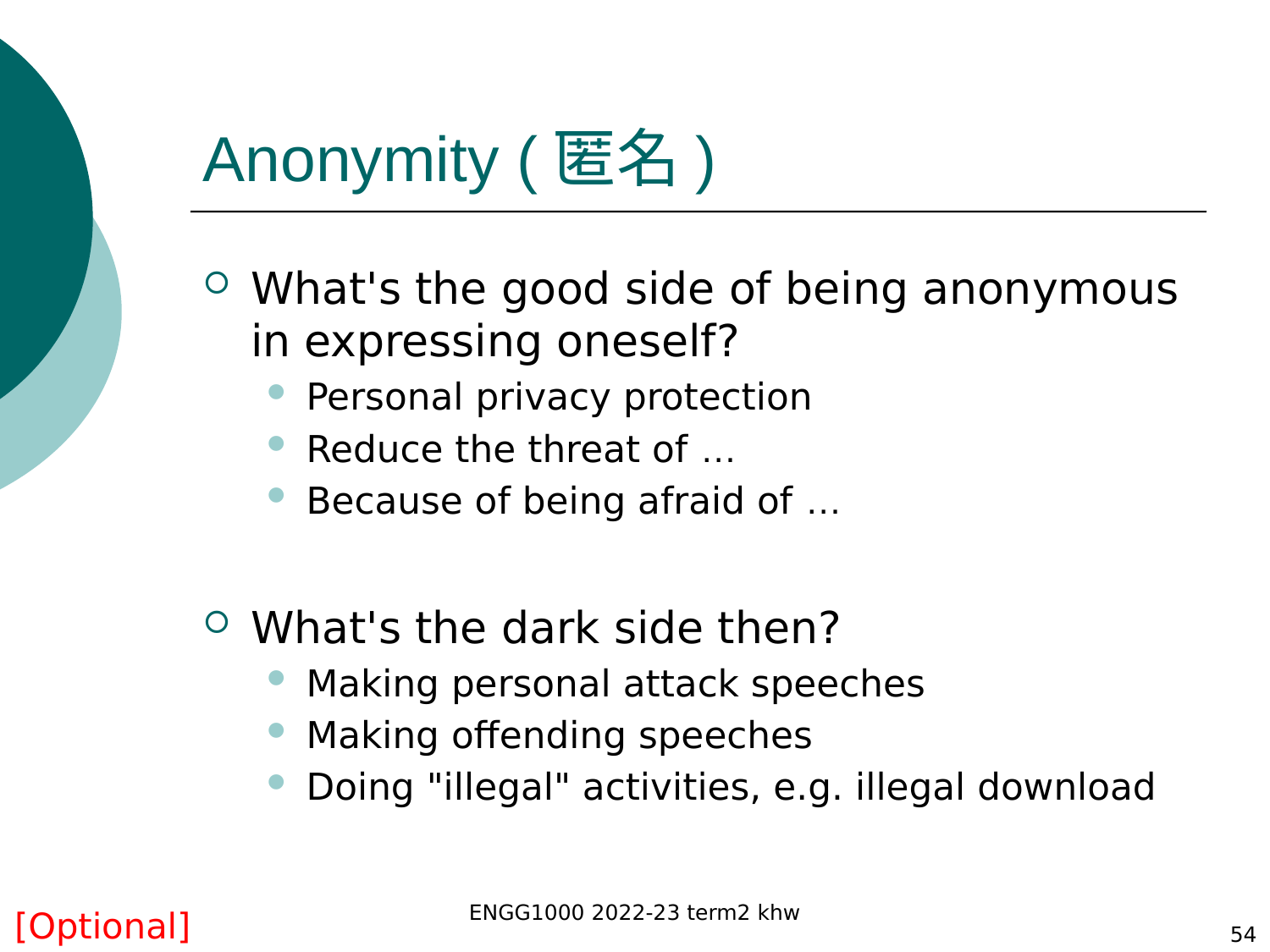

# Anonymity (匿名)
What's the good side of being anonymous in expressing oneself?
Personal privacy protection
Reduce the threat of …
Because of being afraid of …

What's the dark side then?
Making personal attack speeches
Making offending speeches
Doing "illegal" activities, e.g. illegal download
ENGG1000 2022-23 term2 khw
54
[Optional]